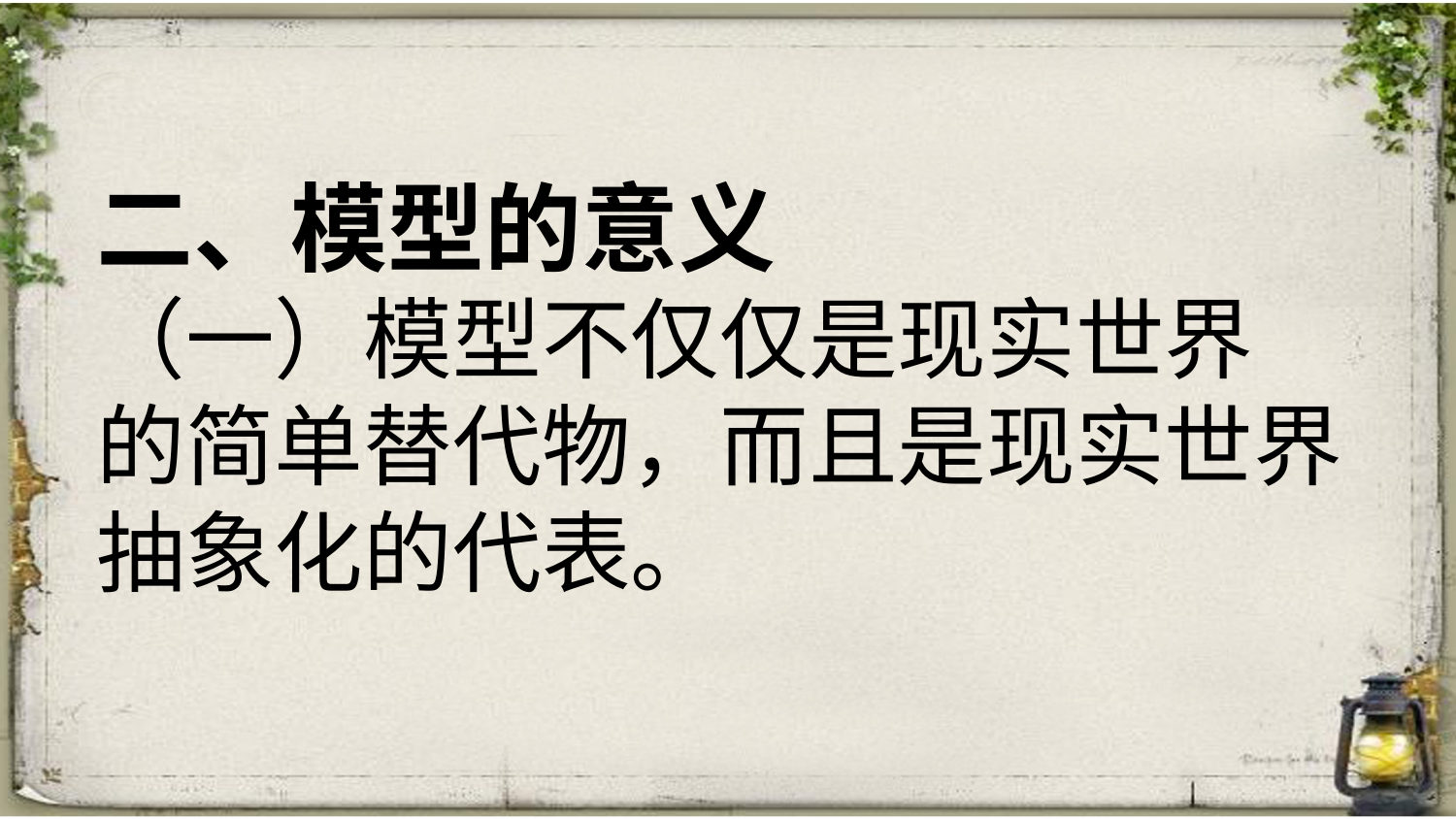

二、模型的意义
（一）模型不仅仅是现实世界
的简单替代物，而且是现实世界
抽象化的代表。